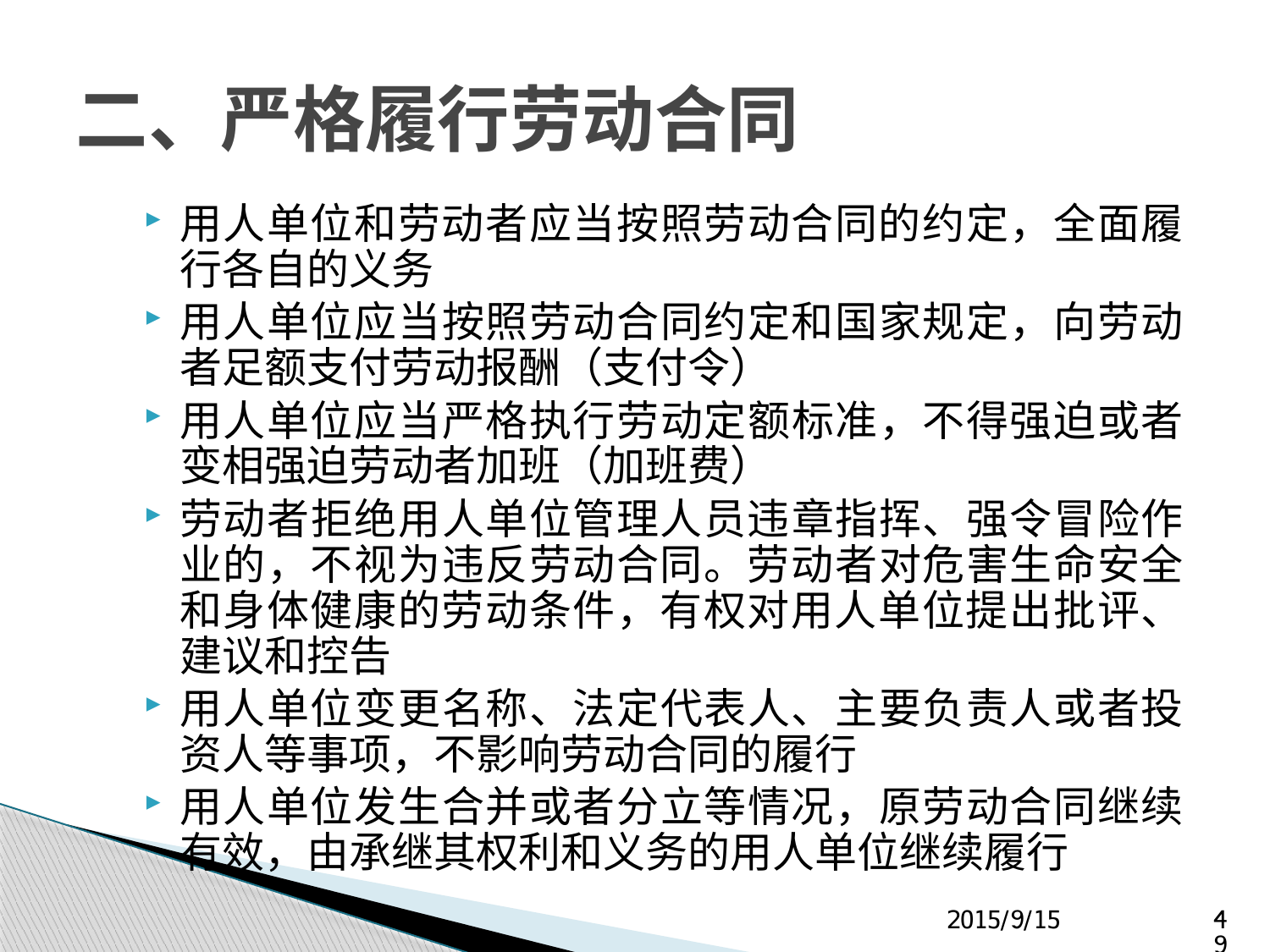

# 二、严格履行劳动合同
用人单位和劳动者应当按照劳动合同的约定，全面履行各自的义务
用人单位应当按照劳动合同约定和国家规定，向劳动者足额支付劳动报酬（支付令）
用人单位应当严格执行劳动定额标准，不得强迫或者变相强迫劳动者加班（加班费）
劳动者拒绝用人单位管理人员违章指挥、强令冒险作业的，不视为违反劳动合同。劳动者对危害生命安全和身体健康的劳动条件，有权对用人单位提出批评、建议和控告
用人单位变更名称、法定代表人、主要负责人或者投资人等事项，不影响劳动合同的履行
用人单位发生合并或者分立等情况，原劳动合同继续有效，由承继其权利和义务的用人单位继续履行
2015/9/15
49